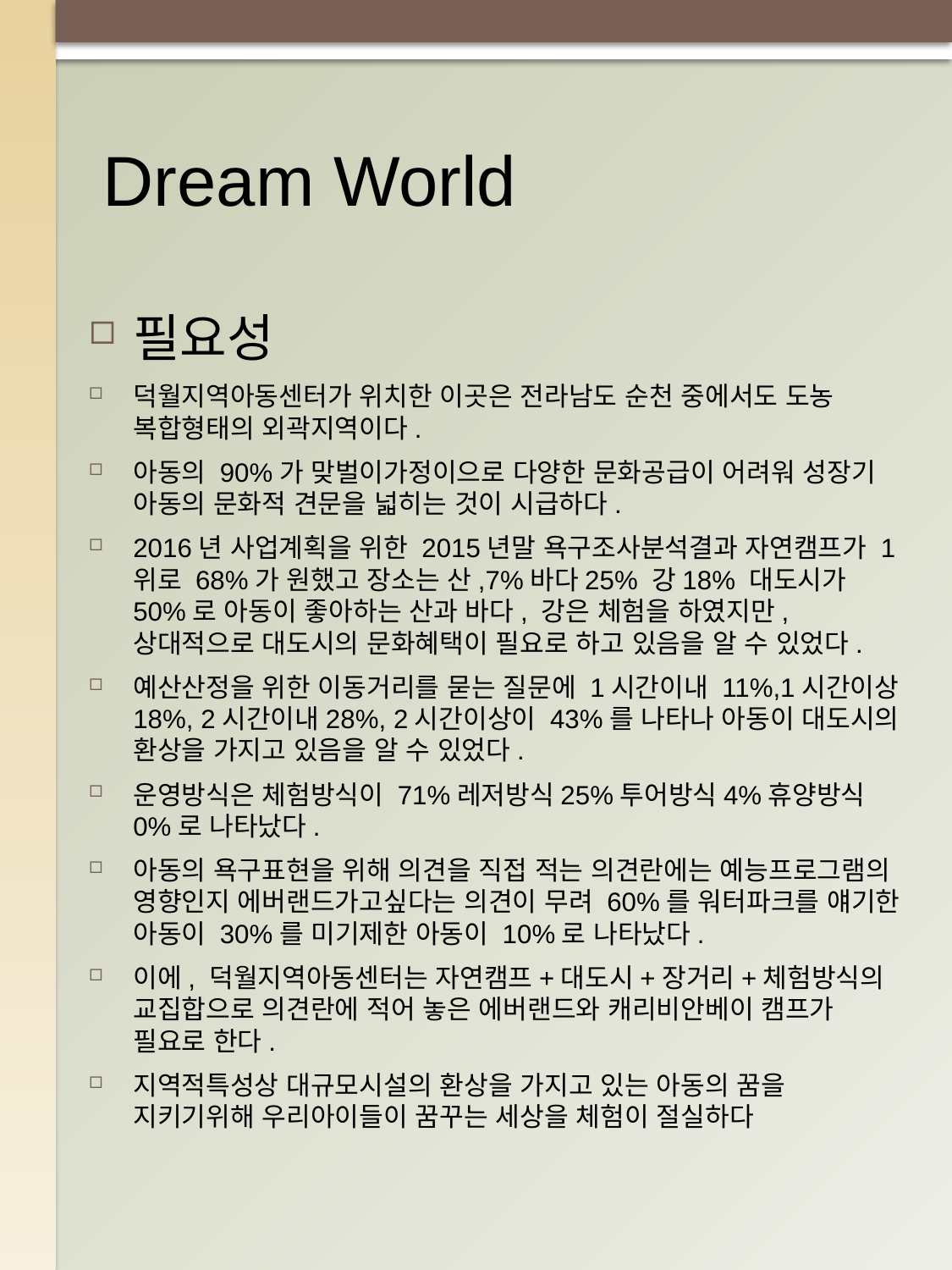

Dream World

필요성
덕월지역아동센터가 위치한 이곳은 전라남도 순천 중에서도 도농 복합형태의 외곽지역이다.
아동의 90%가 맞벌이가정이으로 다양한 문화공급이 어려워 성장기 아동의 문화적 견문을 넓히는 것이 시급하다.
2016년 사업계획을 위한 2015년말 욕구조사분석결과 자연캠프가 1위로 68%가 원했고 장소는 산,7%바다25% 강18% 대도시가 50%로 아동이 좋아하는 산과 바다, 강은 체험을 하였지만, 상대적으로 대도시의 문화혜택이 필요로 하고 있음을 알 수 있었다.
예산산정을 위한 이동거리를 묻는 질문에 1시간이내 11%,1시간이상18%, 2시간이내28%, 2시간이상이 43%를 나타나 아동이 대도시의 환상을 가지고 있음을 알 수 있었다.
운영방식은 체험방식이 71%레저방식25%투어방식4%휴양방식0%로 나타났다.
아동의 욕구표현을 위해 의견을 직접 적는 의견란에는 예능프로그램의 영향인지 에버랜드가고싶다는 의견이 무려 60%를 워터파크를 얘기한 아동이 30%를 미기제한 아동이 10%로 나타났다.
이에, 덕월지역아동센터는 자연캠프+대도시+장거리+체험방식의 교집합으로 의견란에 적어 놓은 에버랜드와 캐리비안베이 캠프가 필요로 한다.
지역적특성상 대규모시설의 환상을 가지고 있는 아동의 꿈을 지키기위해 우리아이들이 꿈꾸는 세상을 체험이 절실하다